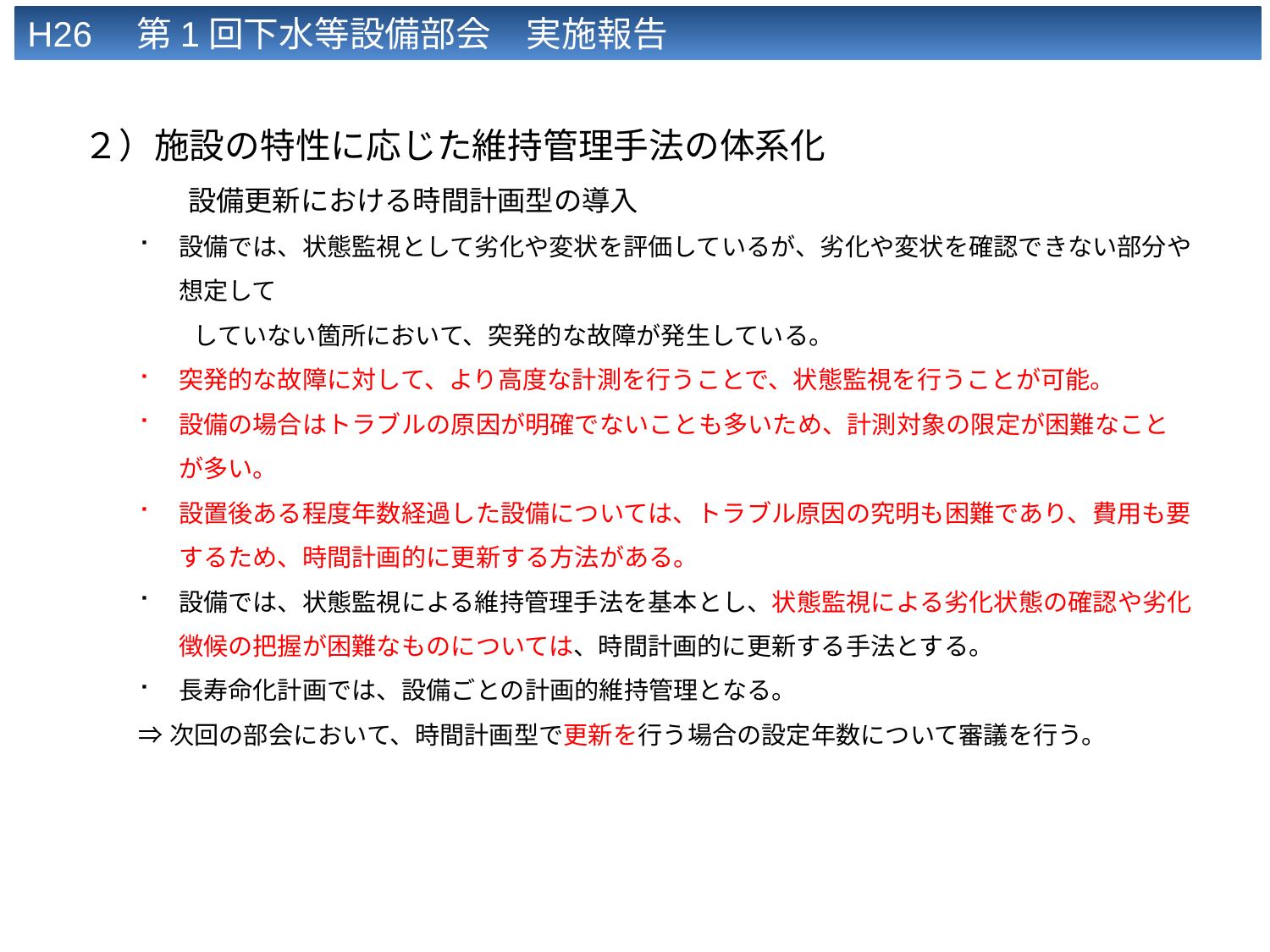

H26　第1回下水等設備部会　実施報告
２）施設の特性に応じた維持管理手法の体系化
　　設備更新における時間計画型の導入
設備では、状態監視として劣化や変状を評価しているが、劣化や変状を確認できない部分や想定して
　　 していない箇所において、突発的な故障が発生している。
突発的な故障に対して、より高度な計測を行うことで、状態監視を行うことが可能。
設備の場合はトラブルの原因が明確でないことも多いため、計測対象の限定が困難なことが多い。
設置後ある程度年数経過した設備については、トラブル原因の究明も困難であり、費用も要するため、時間計画的に更新する方法がある。
設備では、状態監視による維持管理手法を基本とし、状態監視による劣化状態の確認や劣化徴候の把握が困難なものについては、時間計画的に更新する手法とする。
長寿命化計画では、設備ごとの計画的維持管理となる。
⇒次回の部会において、時間計画型で更新を行う場合の設定年数について審議を行う。